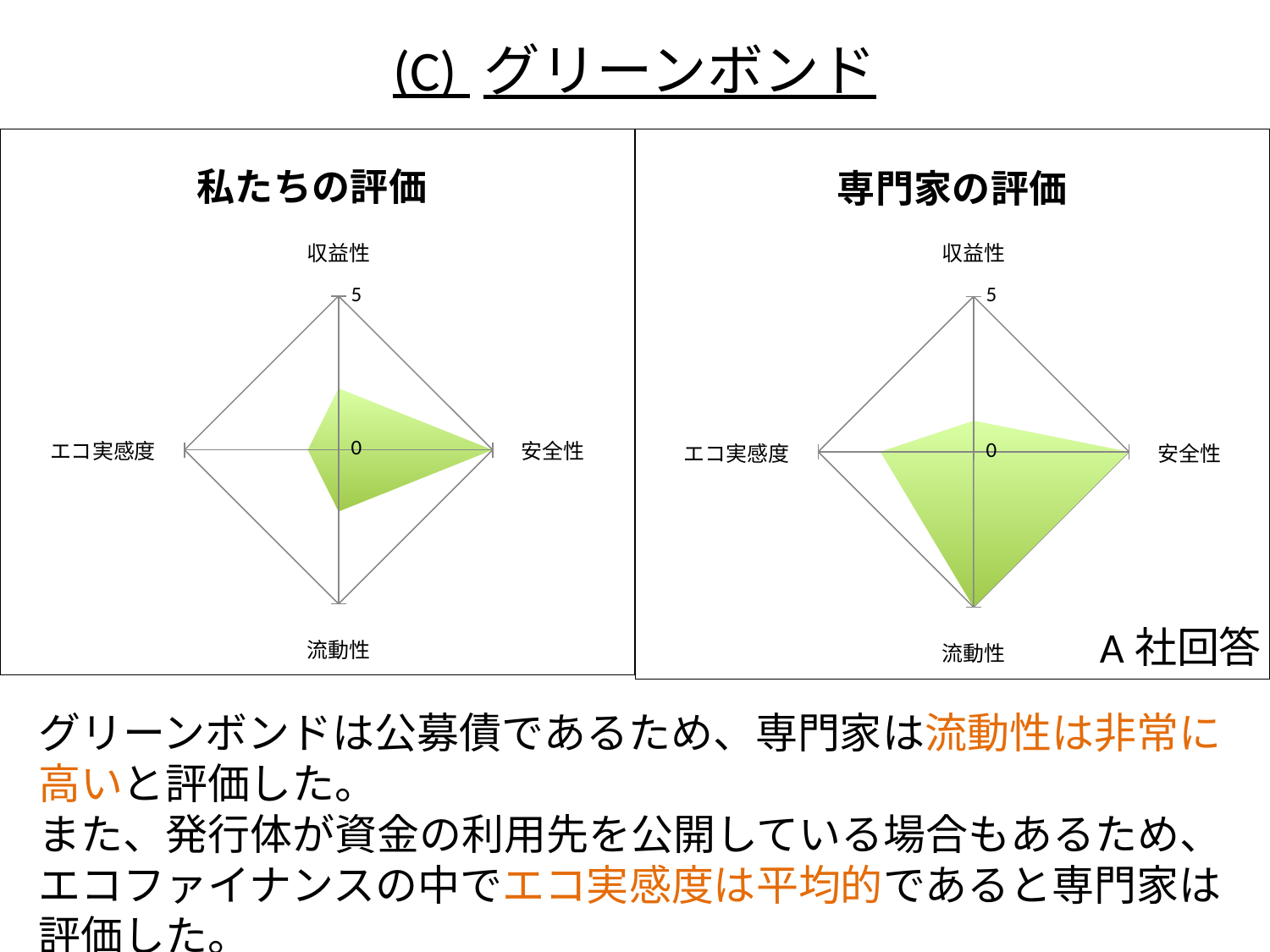

(C) グリーンボンド

### Chart: 私たちの評価

| Category | グリーンボンド |
|---|---|
| 収益性 | 2.0 |
| 安全性 | 5.0 |
| 流動性 | 2.0 |
| エコ実感度 | 1.0 |

### Chart: 専門家の評価

| Category | グリーンボンド |
|---|---|
| 収益性 | 1.0 |
| 安全性 | 5.0 |
| 流動性 | 5.0 |
| エコ実感度 | 3.0 |
A社回答
グリーンボンドは公募債であるため、専門家は流動性は非常に高いと評価した。
また、発行体が資金の利用先を公開している場合もあるため、エコファイナンスの中でエコ実感度は平均的であると専門家は評価した。